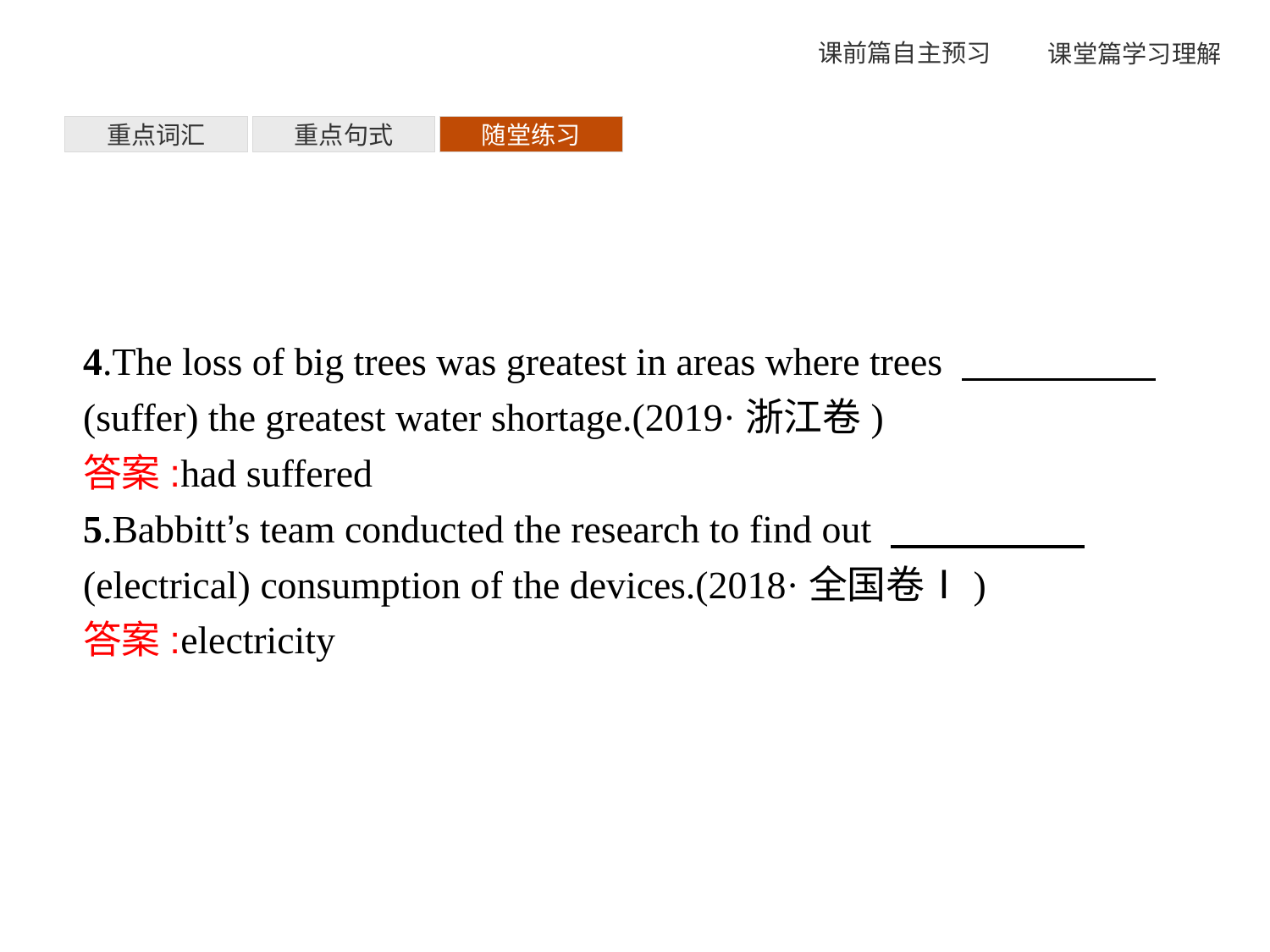

重点词汇
重点句式
随堂练习
4.The loss of big trees was greatest in areas where trees 　　　　　(suffer) the greatest water shortage.(2019·浙江卷)
答案:had suffered
5.Babbitt’s team conducted the research to find out 　　　　　(electrical) consumption of the devices.(2018·全国卷Ⅰ)
答案:electricity